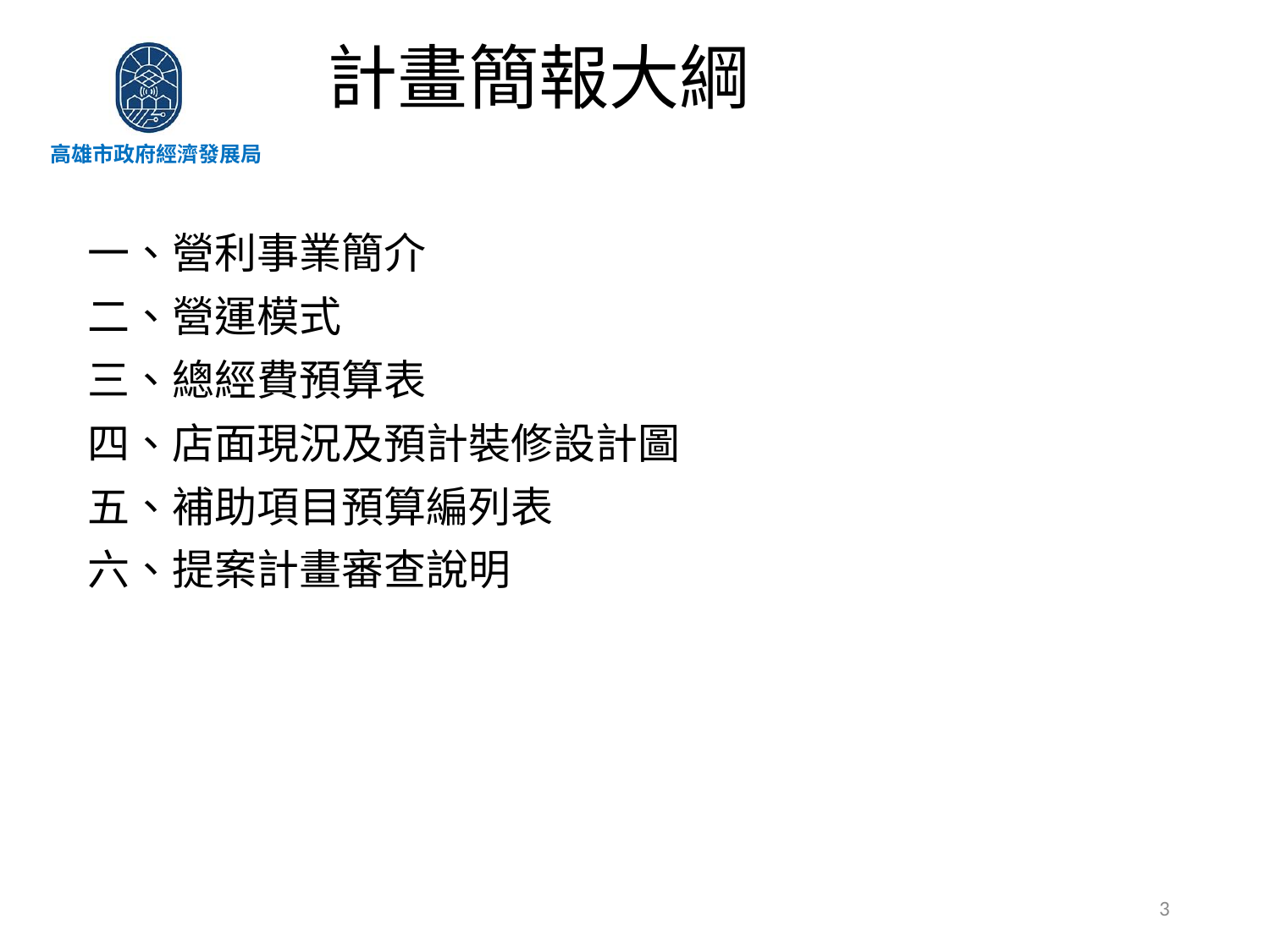

計畫簡報大綱
一、營利事業簡介
二、營運模式
三、總經費預算表
四、店面現況及預計裝修設計圖
五、補助項目預算編列表
六、提案計畫審查說明
3